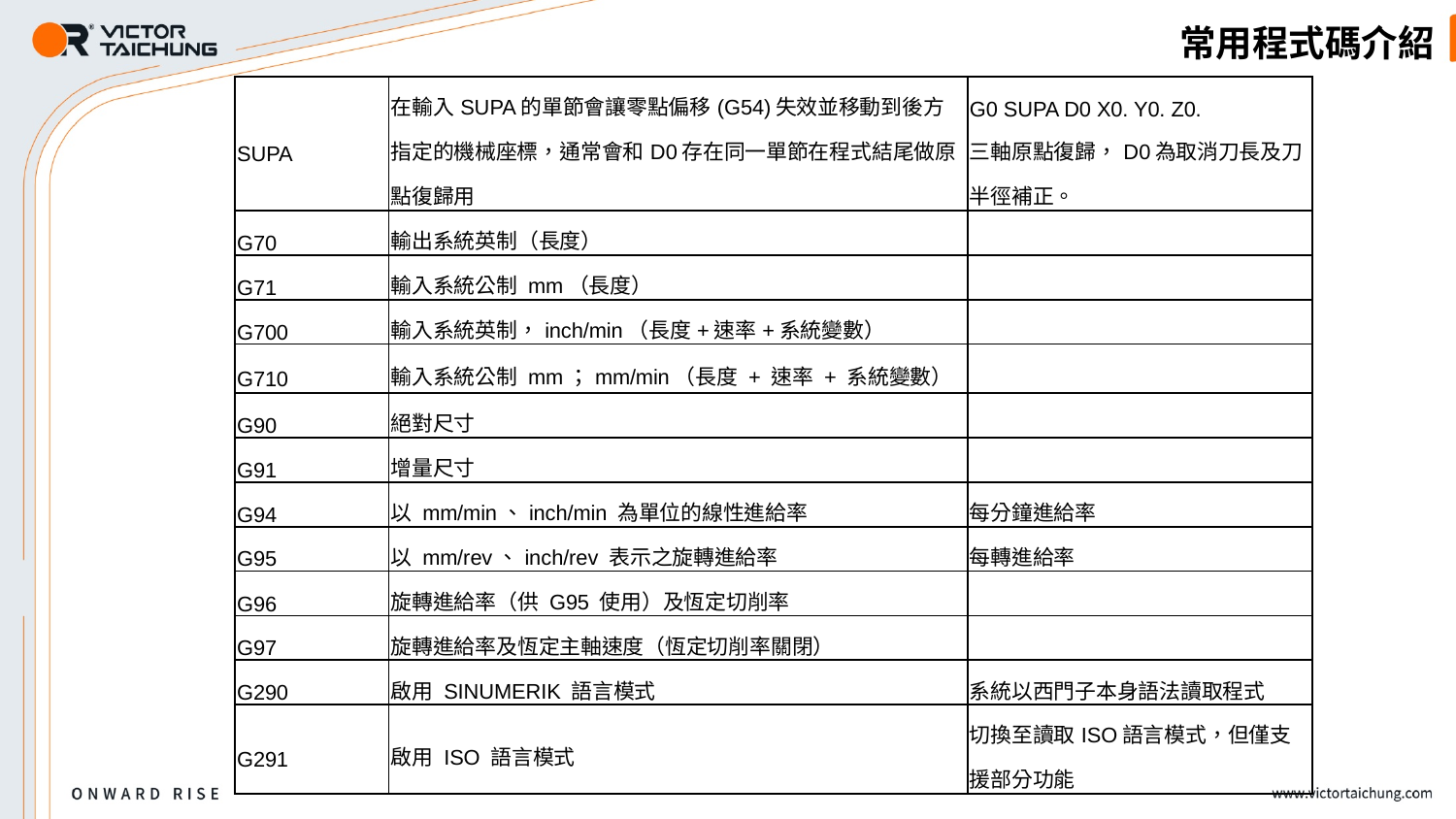

# 常用程式碼介紹
| SUPA | 在輸入SUPA的單節會讓零點偏移(G54)失效並移動到後方指定的機械座標，通常會和D0存在同一單節在程式結尾做原點復歸用 | G0 SUPA D0 X0. Y0. Z0. 三軸原點復歸，D0為取消刀長及刀半徑補正。 |
| --- | --- | --- |
| G70 | 輸出系統英制（長度） |  |
| G71 | 輸入系統公制 mm（長度） |  |
| G700 | 輸入系統英制，inch/min（長度+速率+系統變數） |  |
| G710 | 輸入系統公制 mm；mm/min（長度 + 速率 + 系統變數） |  |
| G90 | 絕對尺寸 |  |
| G91 | 增量尺寸 |  |
| G94 | 以 mm/min、inch/min 為單位的線性進給率 | 每分鐘進給率 |
| G95 | 以 mm/rev、inch/rev 表示之旋轉進給率 | 每轉進給率 |
| G96 | 旋轉進給率（供 G95 使用）及恆定切削率 |  |
| G97 | 旋轉進給率及恆定主軸速度（恆定切削率關閉） |  |
| G290 | 啟用 SINUMERIK 語言模式 | 系統以西門子本身語法讀取程式 |
| G291 | 啟用 ISO 語言模式 | 切換至讀取ISO語言模式，但僅支援部分功能 |